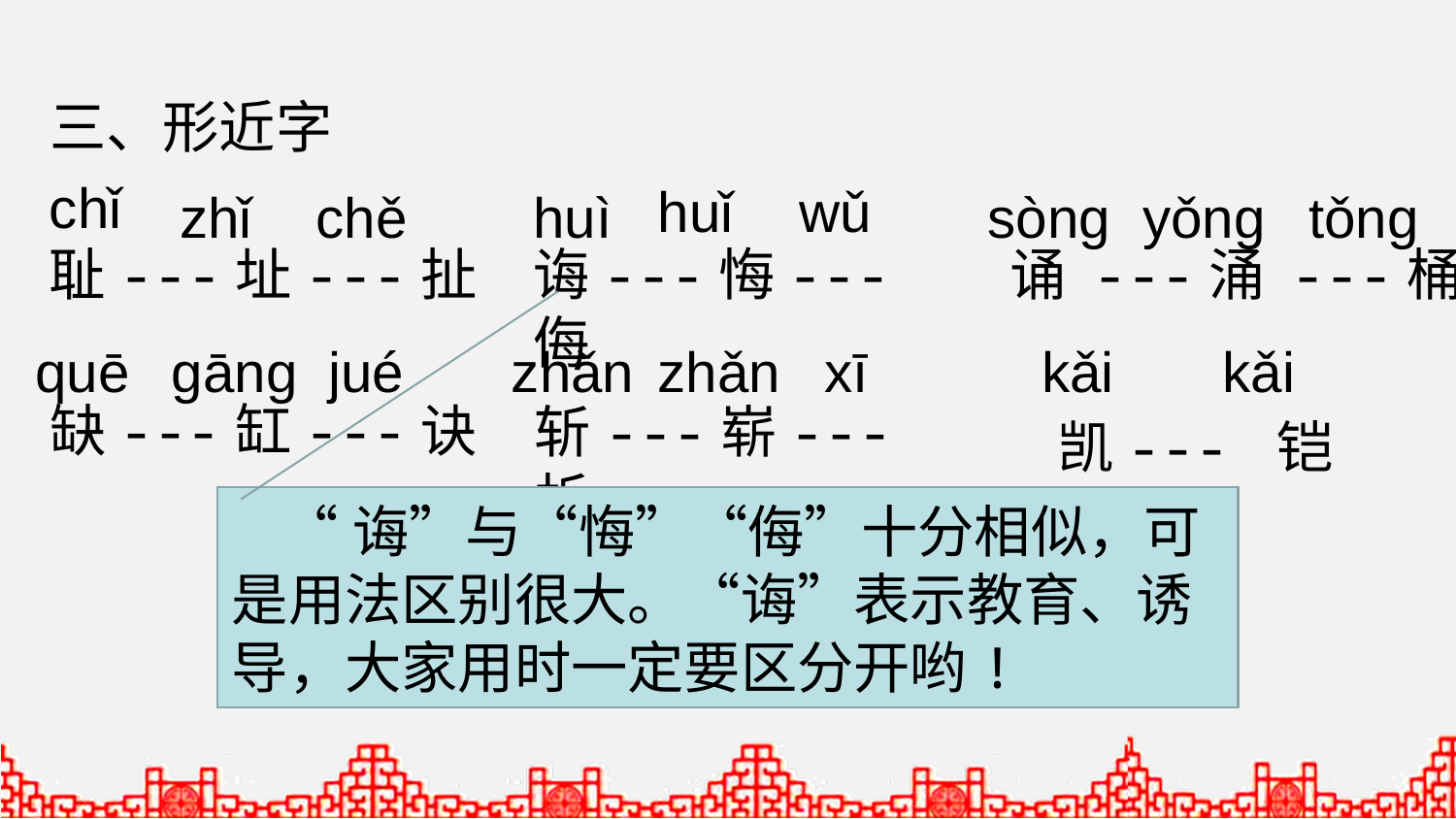

三、形近字
chǐ
huǐ
wǔ
zhǐ
chě
huì
sòng
yǒng
tǒng
耻---址---扯
诲---悔---侮
诵 ---涌 ---桶
quē
gāng
jué
zhǎn
zhǎn
xī
kǎi
kǎi
缺---缸---诀
斩---崭---析
凯--- 铠
    “诲”与“悔”“侮”十分相似，可是用法区别很大。“诲”表示教育、诱导，大家用时一定要区分开哟!